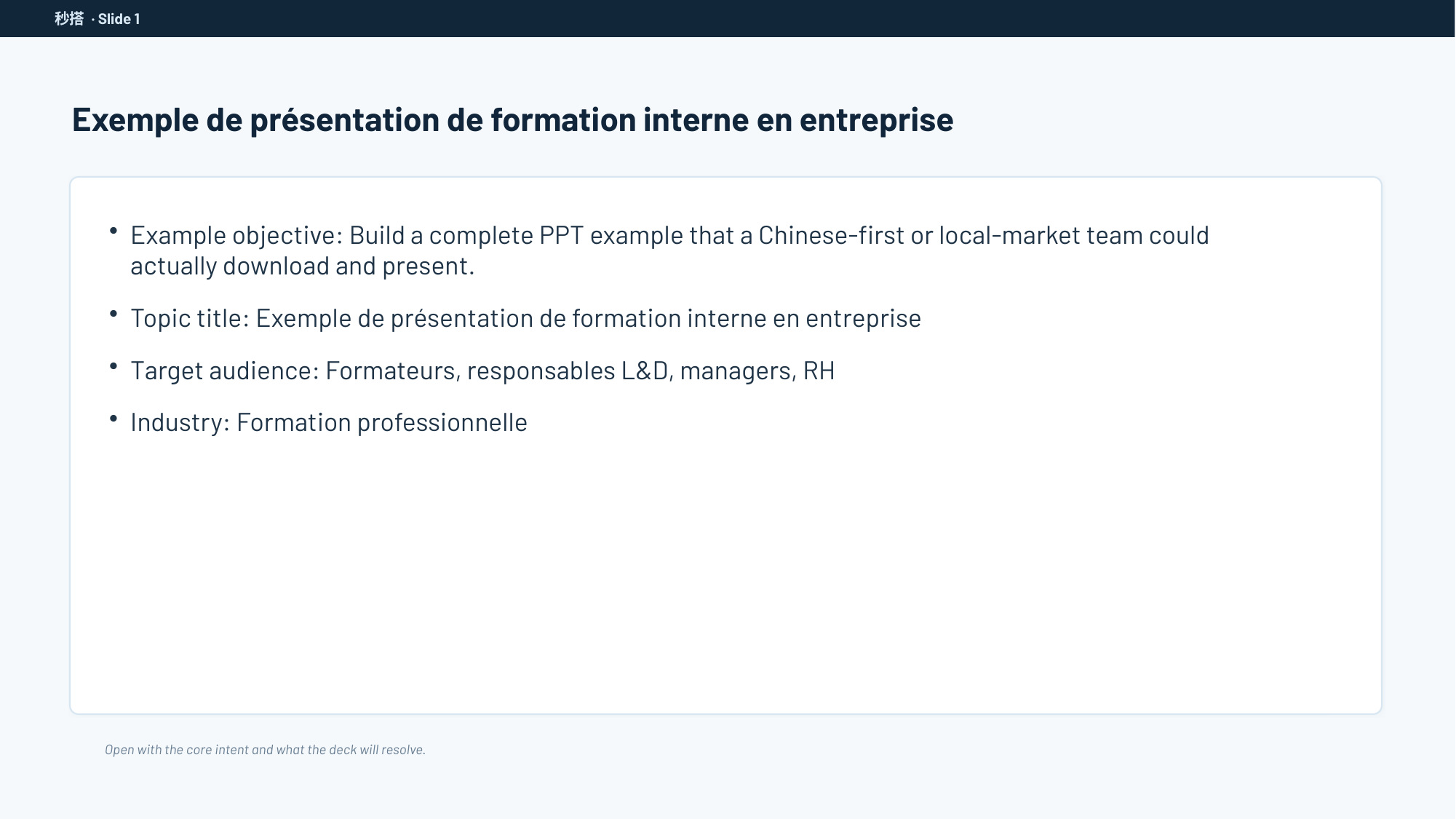

秒搭 · Slide 1
Exemple de présentation de formation interne en entreprise

Example objective: Build a complete PPT example that a Chinese-first or local-market team could actually download and present.
Topic title: Exemple de présentation de formation interne en entreprise
Target audience: Formateurs, responsables L&D, managers, RH
Industry: Formation professionnelle
Open with the core intent and what the deck will resolve.